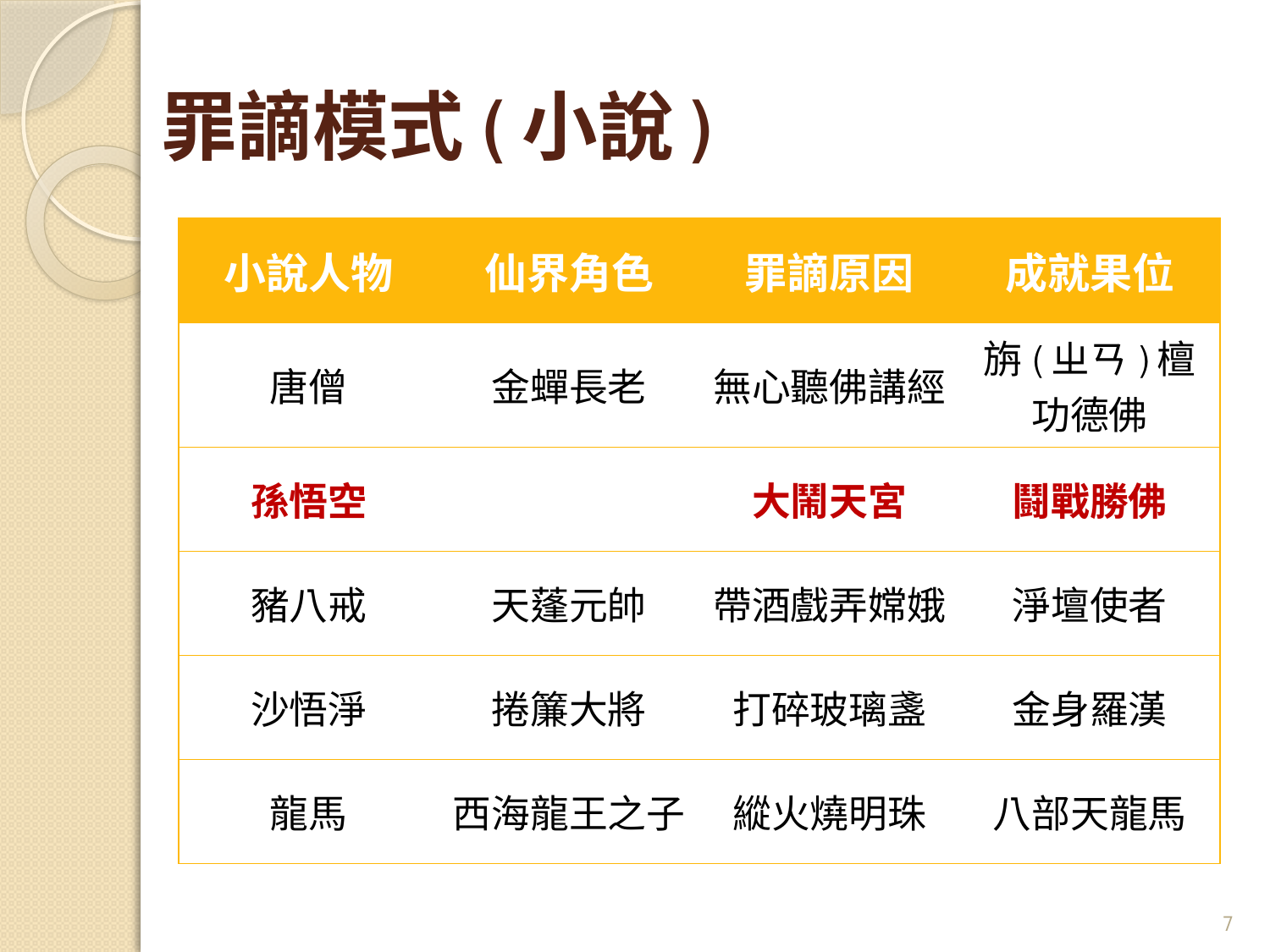

# 罪謫模式(小說)
| 小說人物 | 仙界角色 | 罪謫原因 | 成就果位 |
| --- | --- | --- | --- |
| 唐僧 | 金蟬長老 | 無心聽佛講經 | 旃(ㄓㄢ)檀功德佛 |
| 孫悟空 |  | 大鬧天宮 | 鬪戰勝佛 |
| 豬八戒 | 天蓬元帥 | 帶酒戲弄嫦娥 | 淨壇使者 |
| 沙悟淨 | 捲簾大將 | 打碎玻璃盞 | 金身羅漢 |
| 龍馬 | 西海龍王之子 | 縱火燒明珠 | 八部天龍馬 |
7